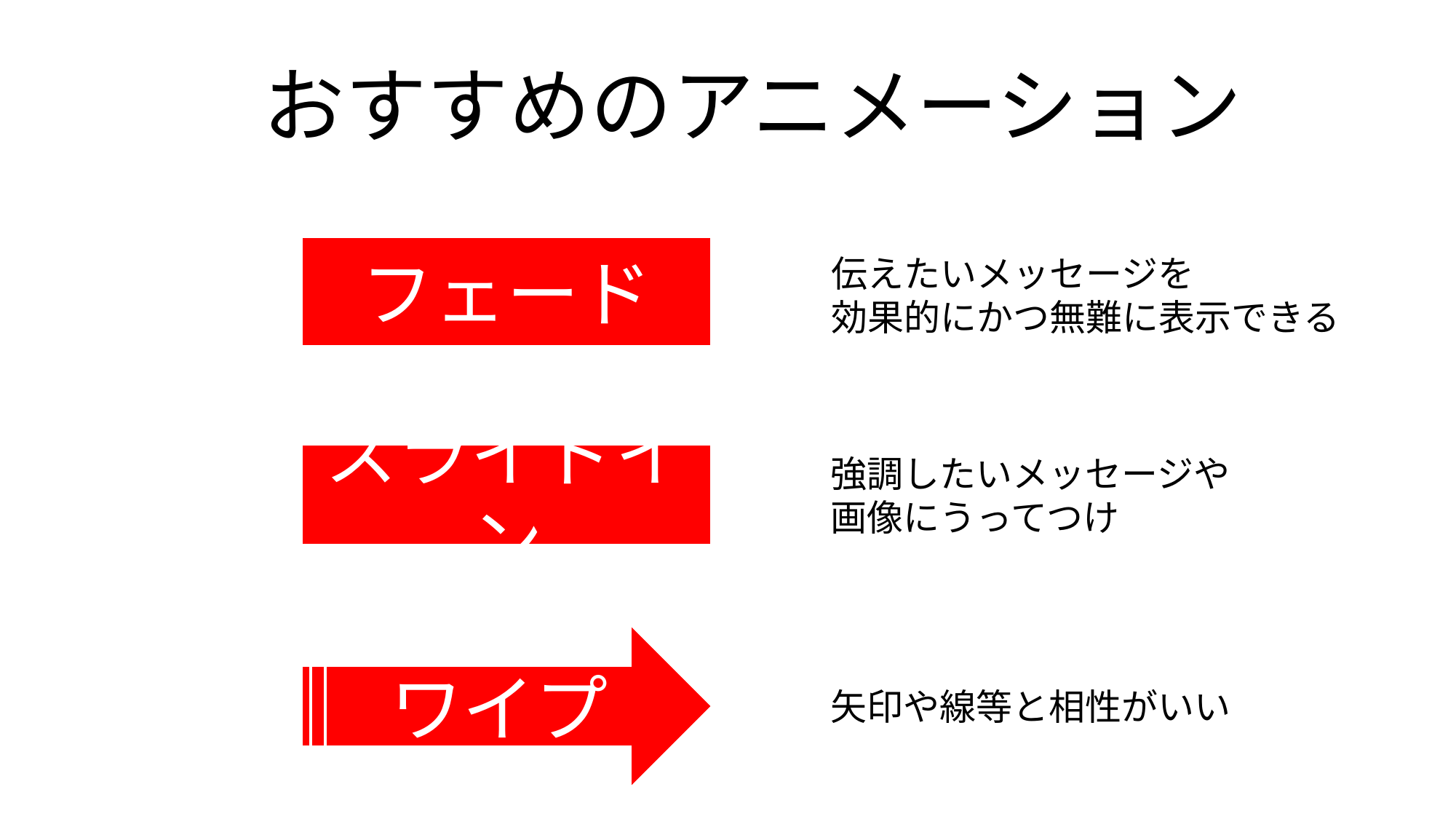

おすすめのアニメーション
フェード
伝えたいメッセージを
効果的にかつ無難に表示できる
強調したいメッセージや
画像にうってつけ
スライドイン
ワイプ
矢印や線等と相性がいい